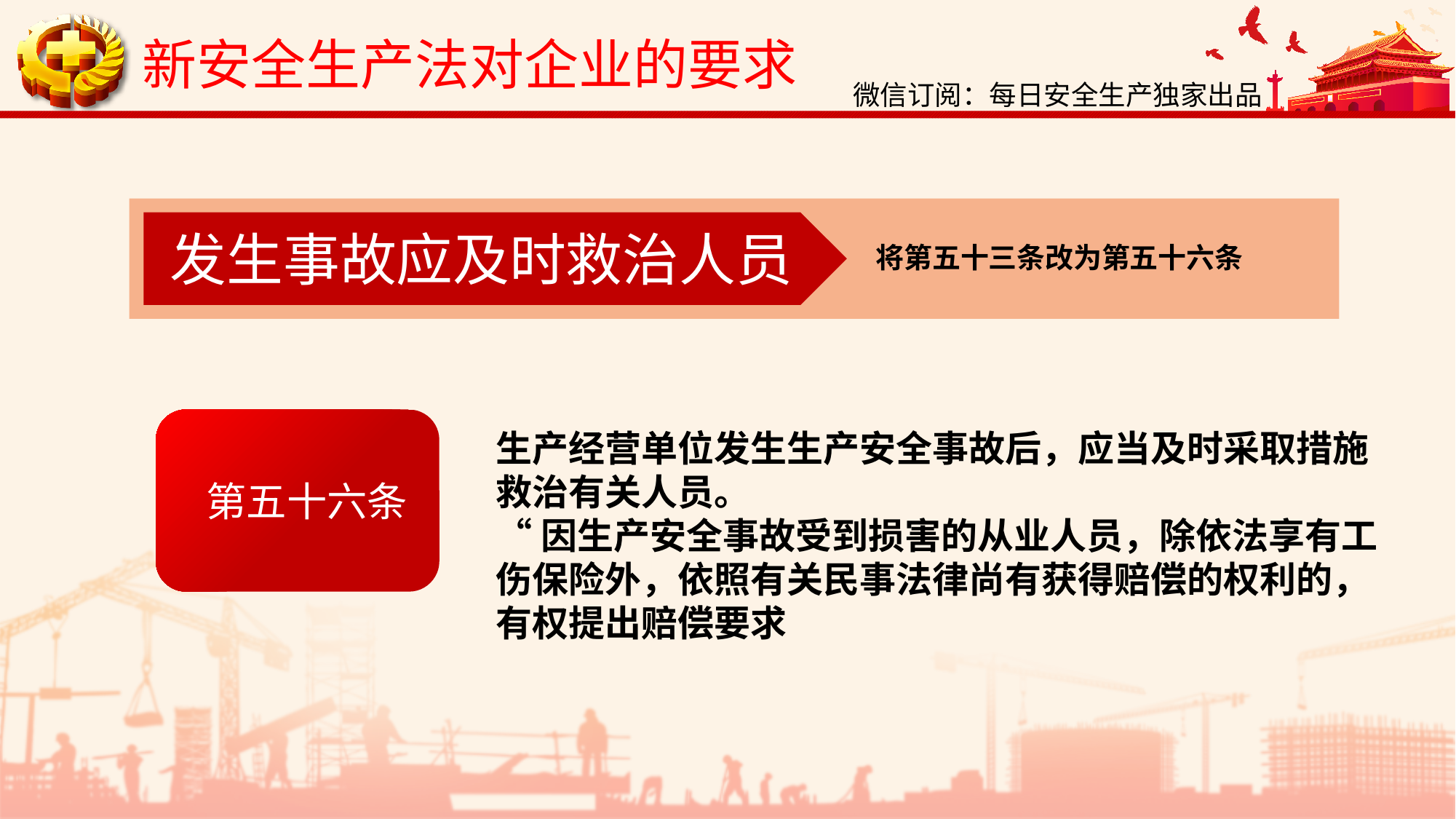

微信订阅：每日安全生产独家出品

发生事故应及时救治人员
将第五十三条改为第五十六条
 第五十六条
生产经营单位发生生产安全事故后，应当及时采取措施救治有关人员。
“因生产安全事故受到损害的从业人员，除依法享有工伤保险外，依照有关民事法律尚有获得赔偿的权利的，有权提出赔偿要求